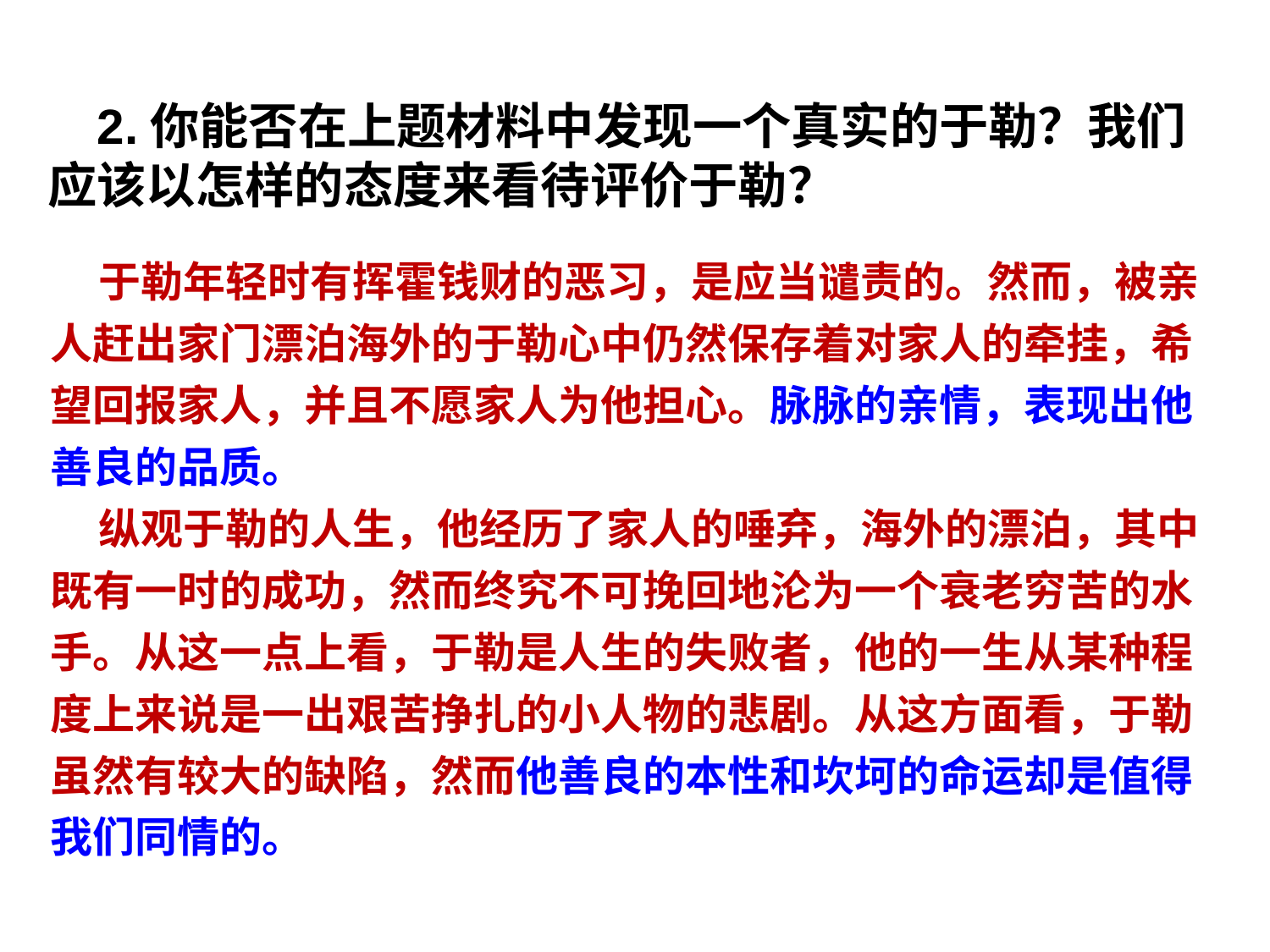

2.你能否在上题材料中发现一个真实的于勒？我们应该以怎样的态度来看待评价于勒？
    于勒年轻时有挥霍钱财的恶习，是应当谴责的。然而，被亲人赶出家门漂泊海外的于勒心中仍然保存着对家人的牵挂，希望回报家人，并且不愿家人为他担心。脉脉的亲情，表现出他善良的品质。
    纵观于勒的人生，他经历了家人的唾弃，海外的漂泊，其中既有一时的成功，然而终究不可挽回地沦为一个衰老穷苦的水手。从这一点上看，于勒是人生的失败者，他的一生从某种程度上来说是一出艰苦挣扎的小人物的悲剧。从这方面看，于勒虽然有较大的缺陷，然而他善良的本性和坎坷的命运却是值得我们同情的。